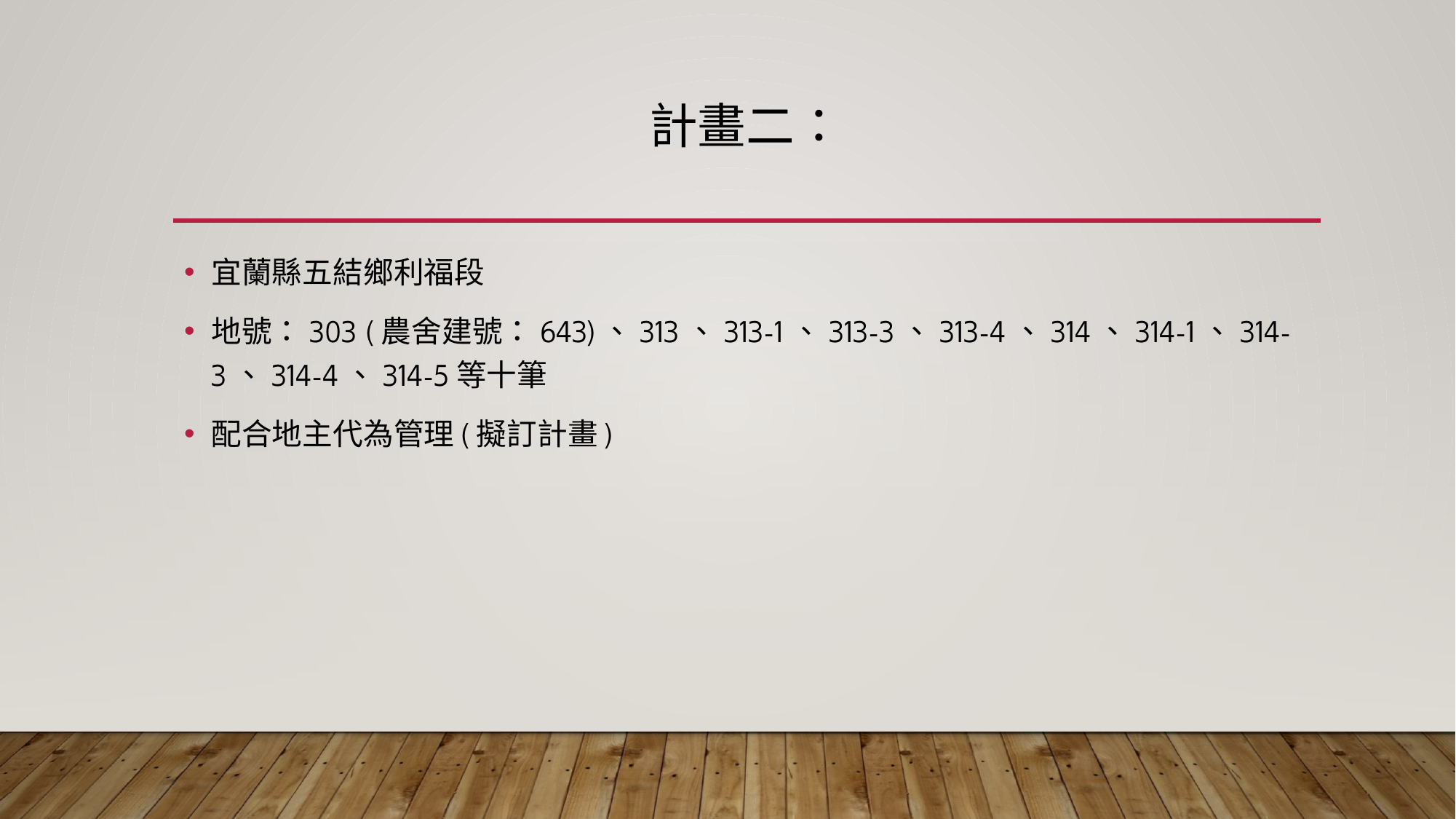

# 計畫二：
宜蘭縣五結鄉利福段
地號：303 (農舍建號：643)、313、313-1、313-3、313-4、314、314-1、314-3、314-4、314-5等十筆
配合地主代為管理(擬訂計畫)